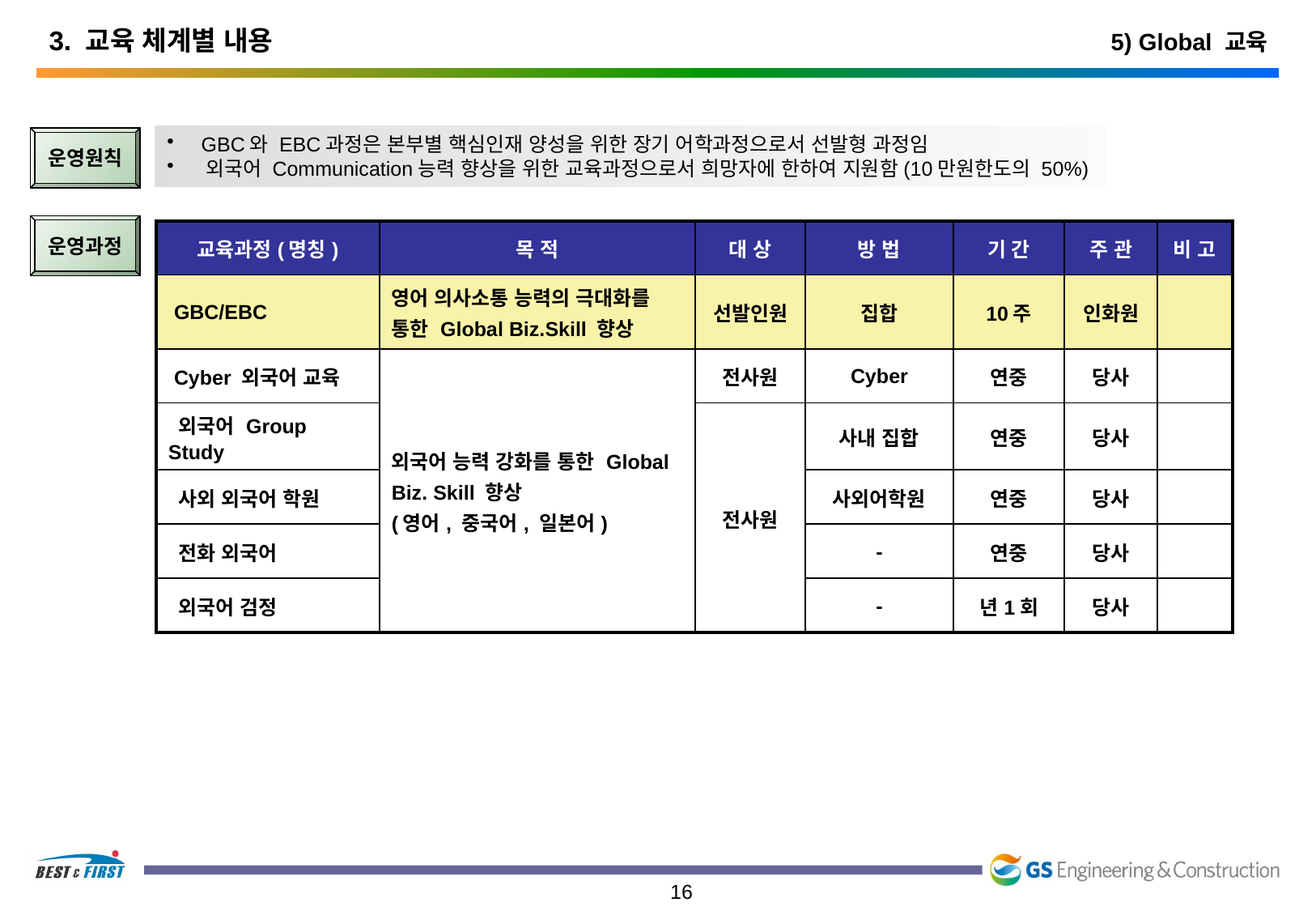

3. 교육 체계별 내용
5) Global 교육
 GBC와 EBC과정은 본부별 핵심인재 양성을 위한 장기 어학과정으로서 선발형 과정임
 외국어 Communication능력 향상을 위한 교육과정으로서 희망자에 한하여 지원함(10만원한도의 50%)
운영원칙
운영과정
| 교육과정(명칭) | 목 적 | 대 상 | 방 법 | 기 간 | 주 관 | 비 고 |
| --- | --- | --- | --- | --- | --- | --- |
| GBC/EBC | 영어 의사소통 능력의 극대화를 통한 Global Biz.Skill 향상 | 선발인원 | 집합 | 10주 | 인화원 |  |
| Cyber 외국어 교육 | 외국어 능력 강화를 통한 Global Biz. Skill 향상 (영어, 중국어, 일본어) | 전사원 | Cyber | 연중 | 당사 |  |
| 외국어 Group Study |  | 전사원 | 사내 집합 | 연중 | 당사 |  |
| 사외 외국어 학원 |  |  | 사외어학원 | 연중 | 당사 |  |
| 전화 외국어 |  |  | - | 연중 | 당사 |  |
| 외국어 검정 |  |  | - | 년1회 | 당사 |  |

16